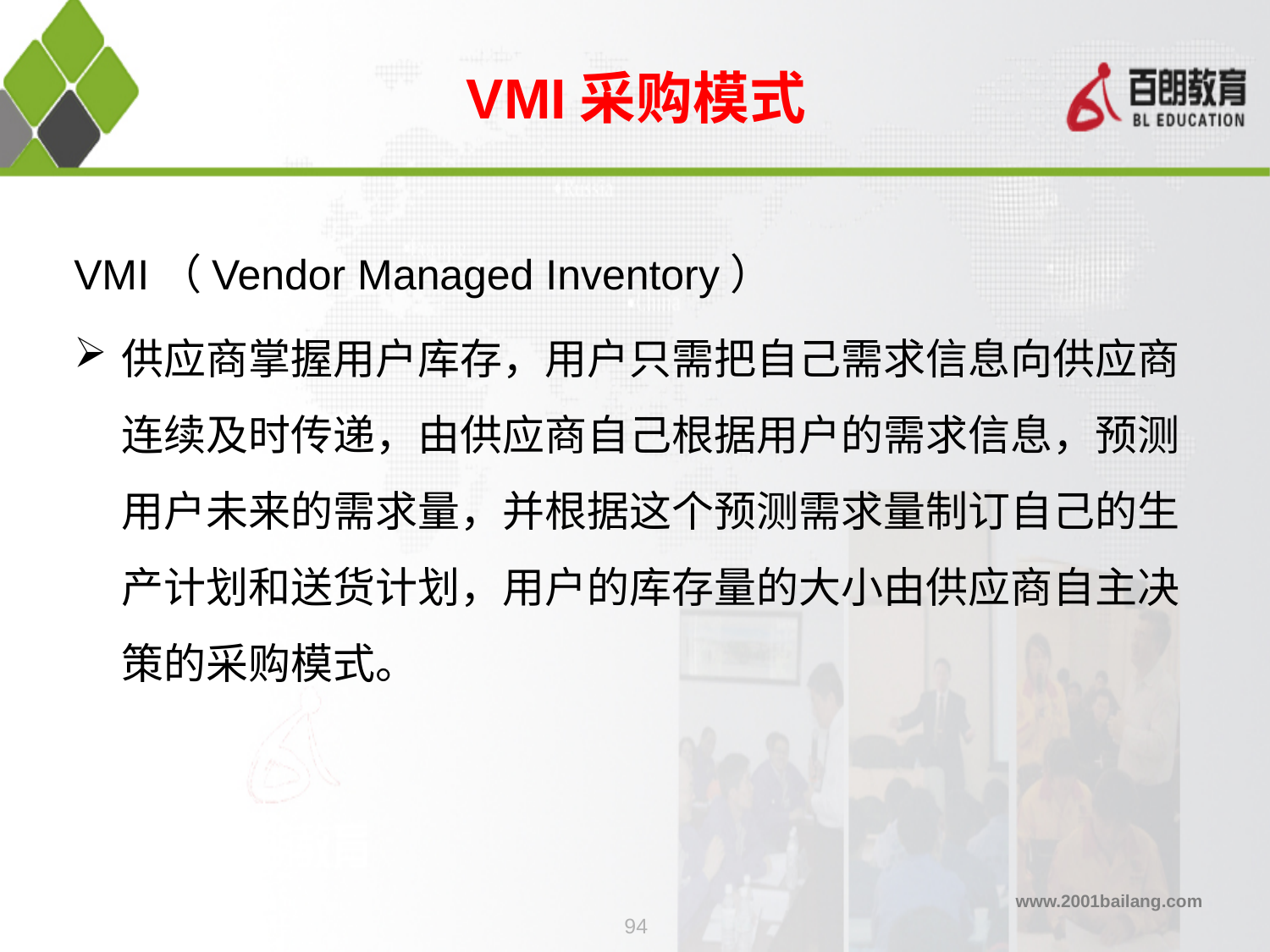

VMI采购模式
VMI（Vendor Managed Inventory）
供应商掌握用户库存，用户只需把自己需求信息向供应商连续及时传递，由供应商自己根据用户的需求信息，预测用户未来的需求量，并根据这个预测需求量制订自己的生产计划和送货计划，用户的库存量的大小由供应商自主决策的采购模式。
94